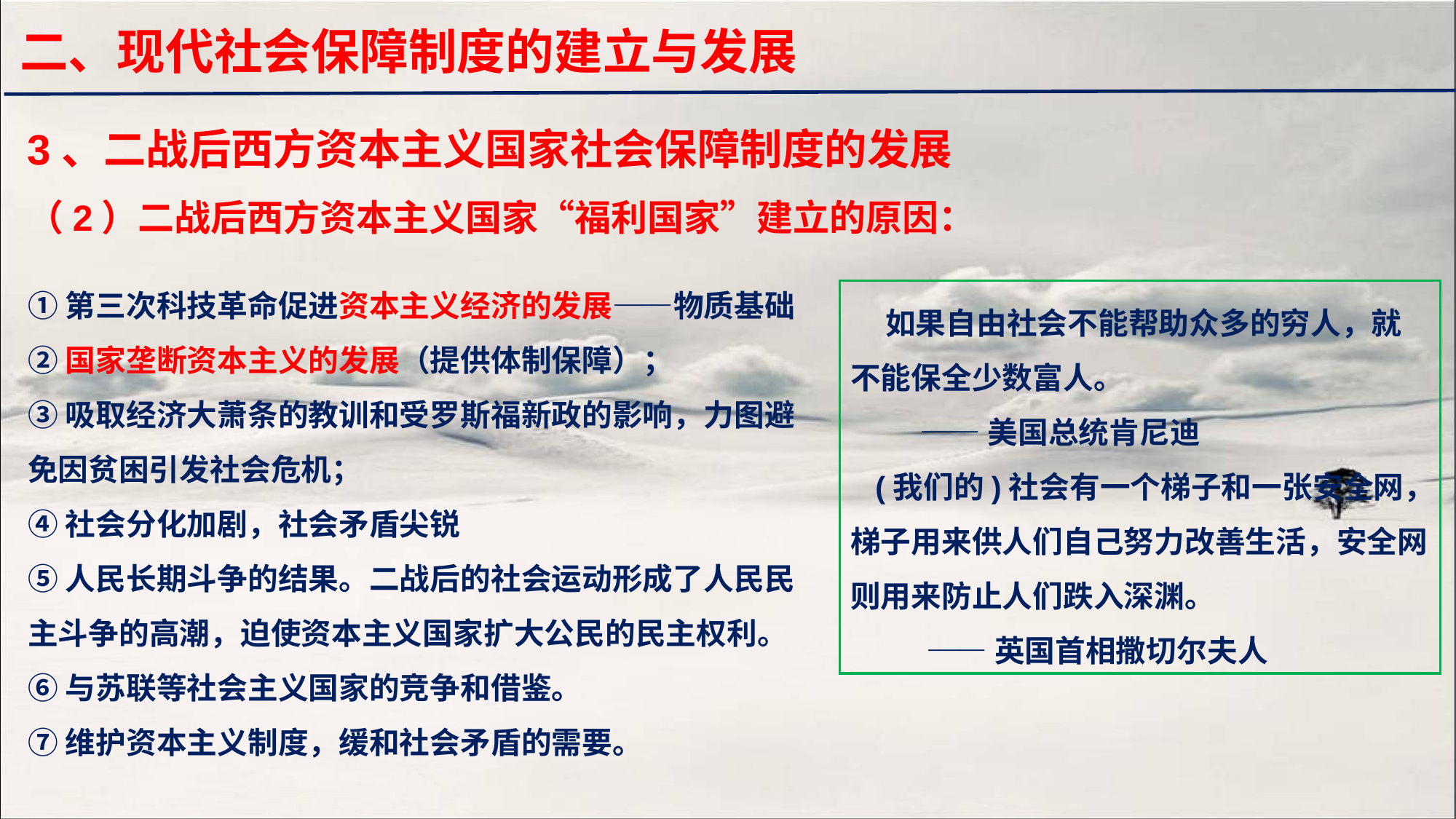

二、现代社会保障制度的建立与发展
3、二战后西方资本主义国家社会保障制度的发展
（2）二战后西方资本主义国家“福利国家”建立的原因：
①第三次科技革命促进资本主义经济的发展——物质基础
②国家垄断资本主义的发展（提供体制保障）；
③吸取经济大萧条的教训和受罗斯福新政的影响，力图避免因贫困引发社会危机；
④社会分化加剧，社会矛盾尖锐
⑤人民长期斗争的结果。二战后的社会运动形成了人民民主斗争的高潮，迫使资本主义国家扩大公民的民主权利。
⑥与苏联等社会主义国家的竞争和借鉴。
⑦维护资本主义制度，缓和社会矛盾的需要。
    如果自由社会不能帮助众多的穷人，就不能保全少数富人。
          ——美国总统肯尼迪
   (我们的)社会有一个梯子和一张安全网，梯子用来供人们自己努力改善生活，安全网则用来防止人们跌入深渊。
           ——英国首相撒切尔夫人